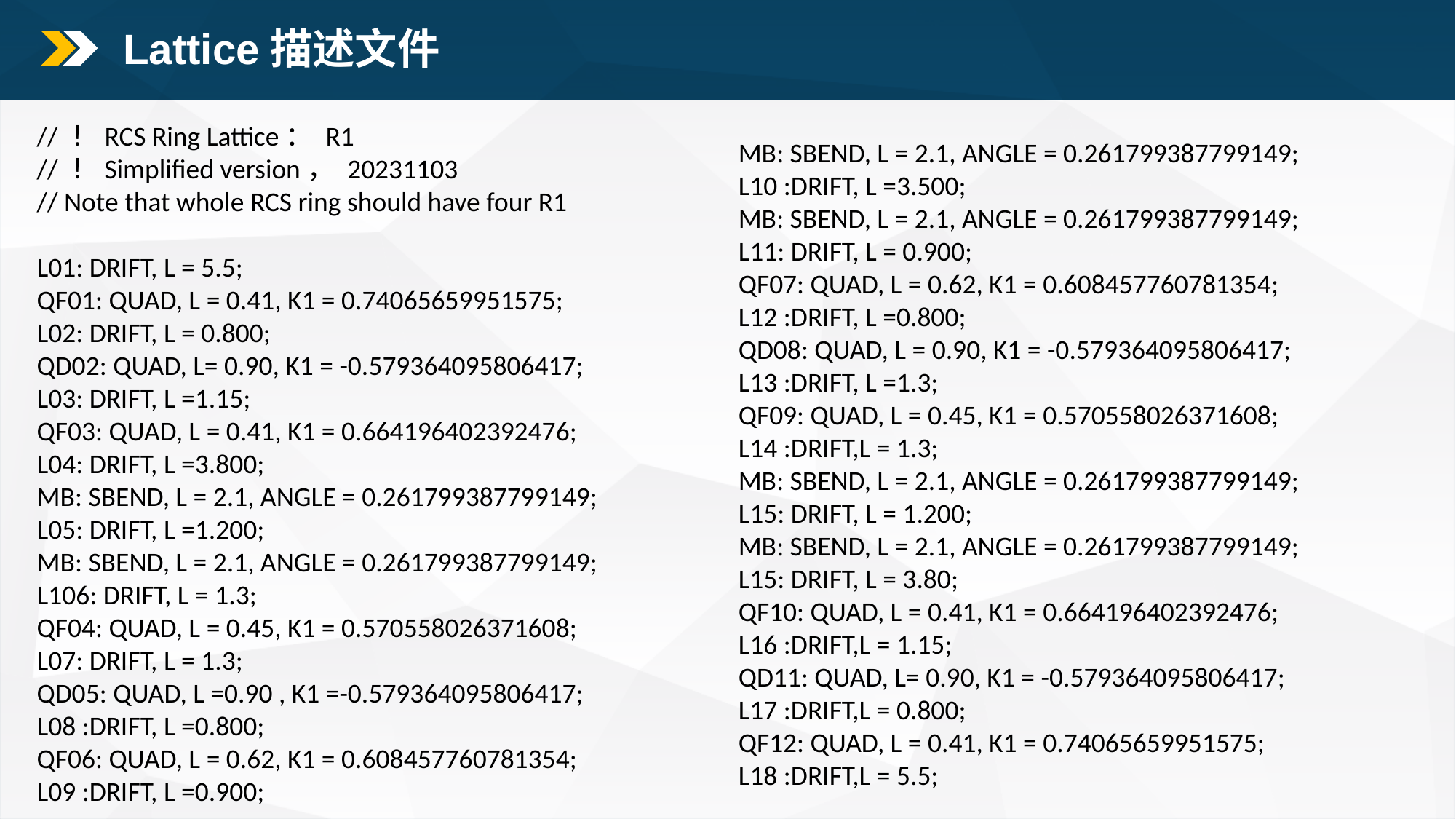

Lattice描述文件
// ！RCS Ring Lattice： R1
// ！Simplified version， 20231103
// Note that whole RCS ring should have four R1

L01: DRIFT, L = 5.5;
QF01: QUAD, L = 0.41, K1 = 0.74065659951575;
L02: DRIFT, L = 0.800;
QD02: QUAD, L= 0.90, K1 = -0.579364095806417;
L03: DRIFT, L =1.15;
QF03: QUAD, L = 0.41, K1 = 0.664196402392476;
L04: DRIFT, L =3.800;
MB: SBEND, L = 2.1, ANGLE = 0.261799387799149;
L05: DRIFT, L =1.200;
MB: SBEND, L = 2.1, ANGLE = 0.261799387799149;
L106: DRIFT, L = 1.3;
QF04: QUAD, L = 0.45, K1 = 0.570558026371608;
L07: DRIFT, L = 1.3;
QD05: QUAD, L =0.90 , K1 =-0.579364095806417;
L08 :DRIFT, L =0.800;
QF06: QUAD, L = 0.62, K1 = 0.608457760781354;
L09 :DRIFT, L =0.900;
MB: SBEND, L = 2.1, ANGLE = 0.261799387799149;
L10 :DRIFT, L =3.500;
MB: SBEND, L = 2.1, ANGLE = 0.261799387799149;
L11: DRIFT, L = 0.900;
QF07: QUAD, L = 0.62, K1 = 0.608457760781354;
L12 :DRIFT, L =0.800;
QD08: QUAD, L = 0.90, K1 = -0.579364095806417;
L13 :DRIFT, L =1.3;
QF09: QUAD, L = 0.45, K1 = 0.570558026371608;
L14 :DRIFT,L = 1.3;
MB: SBEND, L = 2.1, ANGLE = 0.261799387799149;
L15: DRIFT, L = 1.200;
MB: SBEND, L = 2.1, ANGLE = 0.261799387799149;
L15: DRIFT, L = 3.80;
QF10: QUAD, L = 0.41, K1 = 0.664196402392476;
L16 :DRIFT,L = 1.15;
QD11: QUAD, L= 0.90, K1 = -0.579364095806417;
L17 :DRIFT,L = 0.800;
QF12: QUAD, L = 0.41, K1 = 0.74065659951575;
L18 :DRIFT,L = 5.5;